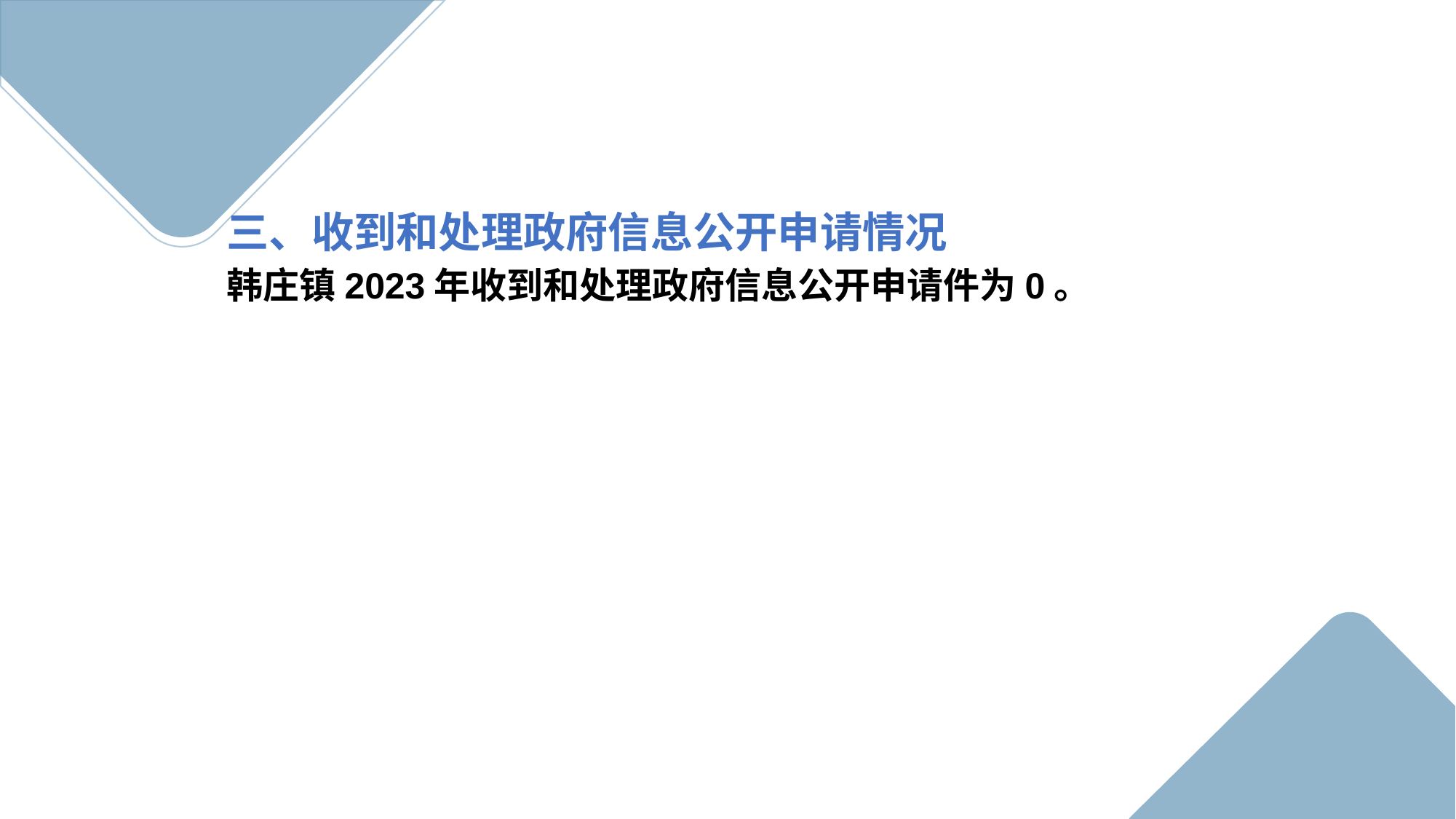

三、收到和处理政府信息公开申请情况
       韩庄镇2023年收到和处理政府信息公开申请件为0。